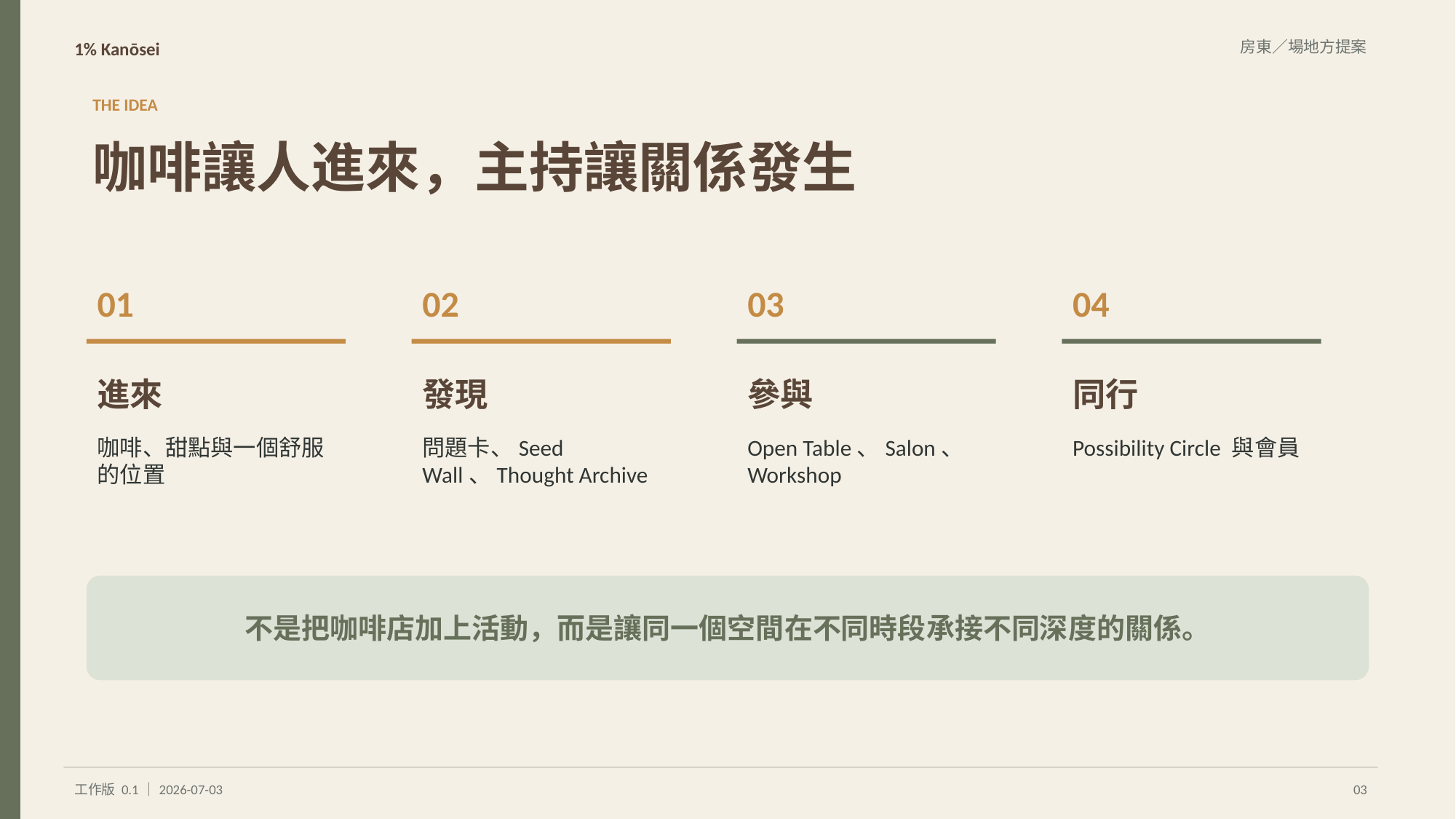

1% Kanōsei
房東／場地方提案
THE IDEA
咖啡讓人進來，主持讓關係發生
01
02
03
04

進來
發現
參與
同行
咖啡、甜點與一個舒服的位置
問題卡、Seed Wall、Thought Archive
Open Table、Salon、Workshop
Possibility Circle 與會員

不是把咖啡店加上活動，而是讓同一個空間在不同時段承接不同深度的關係。

工作版 0.1｜2026-07-03
03